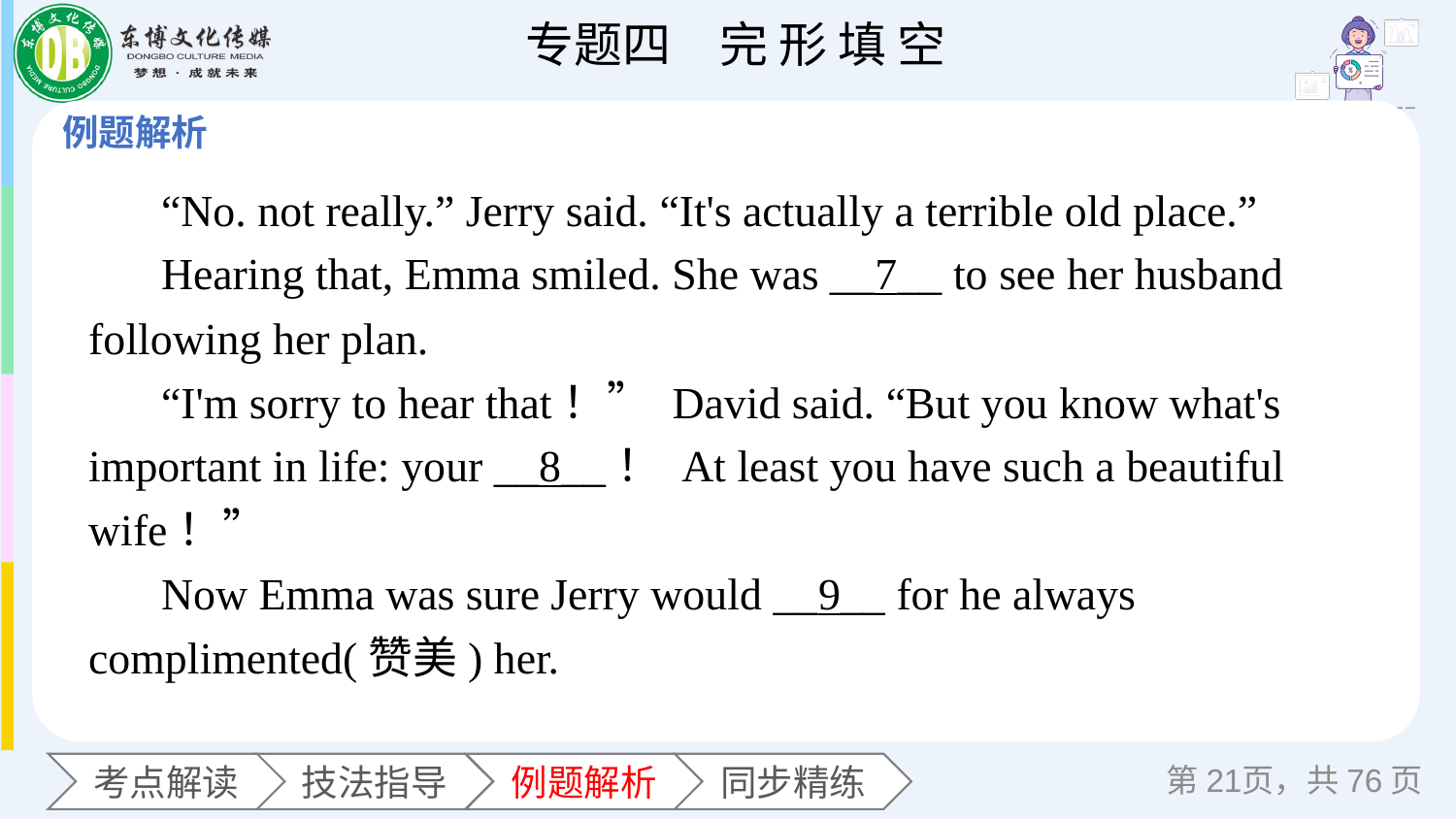

“No. not really.” Jerry said. “It's actually a terrible old place.”
Hearing that, Emma smiled. She was __7__ to see her husband following her plan.
“I'm sorry to hear that！” David said. “But you know what's important in life: your __8__！ At least you have such a beautiful wife！”
Now Emma was sure Jerry would __9__ for he always complimented(赞美) her.
第21页，共76页